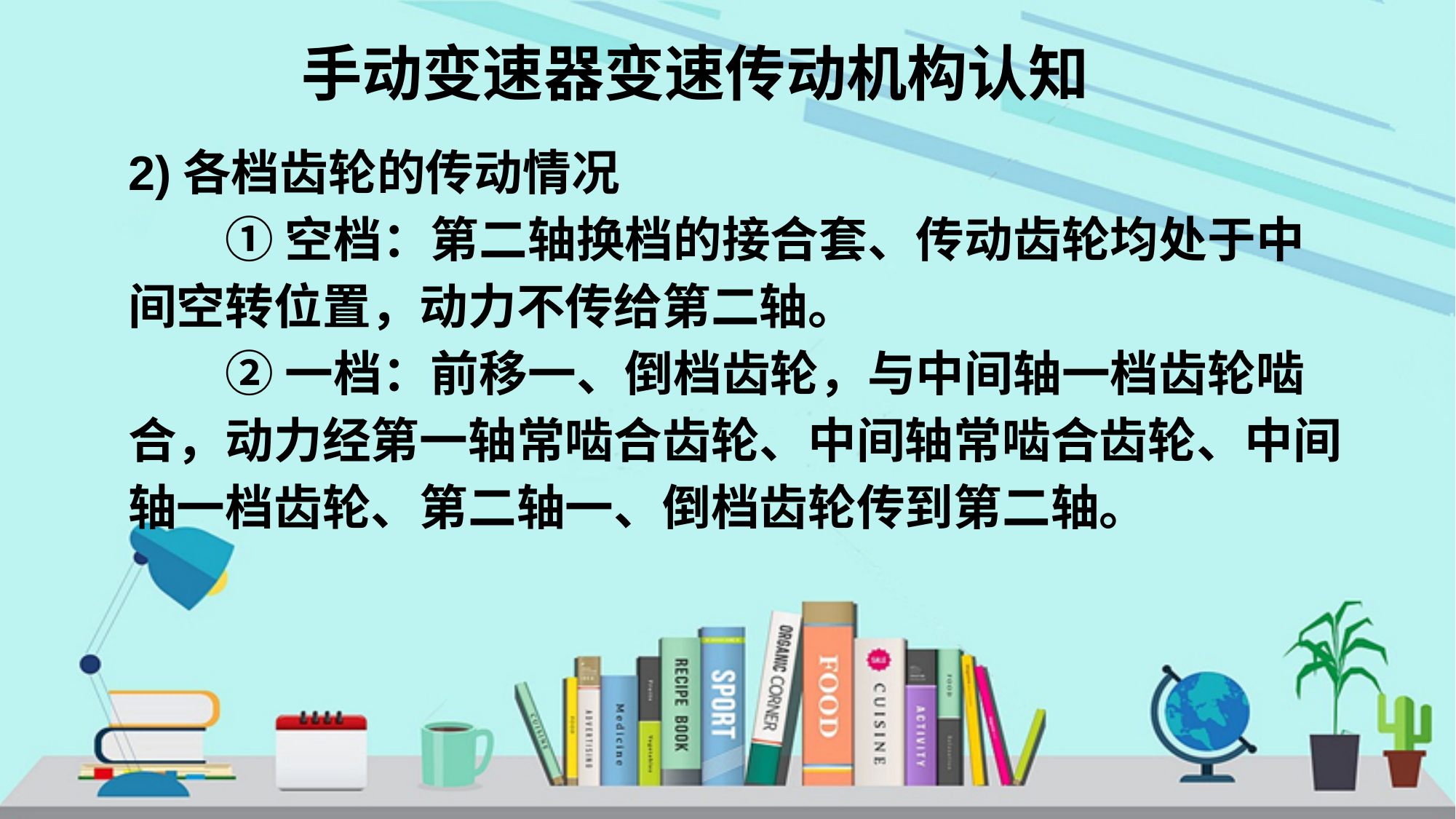

# 手动变速器变速传动机构认知
2)各档齿轮的传动情况
　　① 空档：第二轴换档的接合套、传动齿轮均处于中间空转位置，动力不传给第二轴。
　　② 一档：前移一、倒档齿轮，与中间轴一档齿轮啮合，动力经第一轴常啮合齿轮、中间轴常啮合齿轮、中间轴一档齿轮、第二轴一、倒档齿轮传到第二轴。